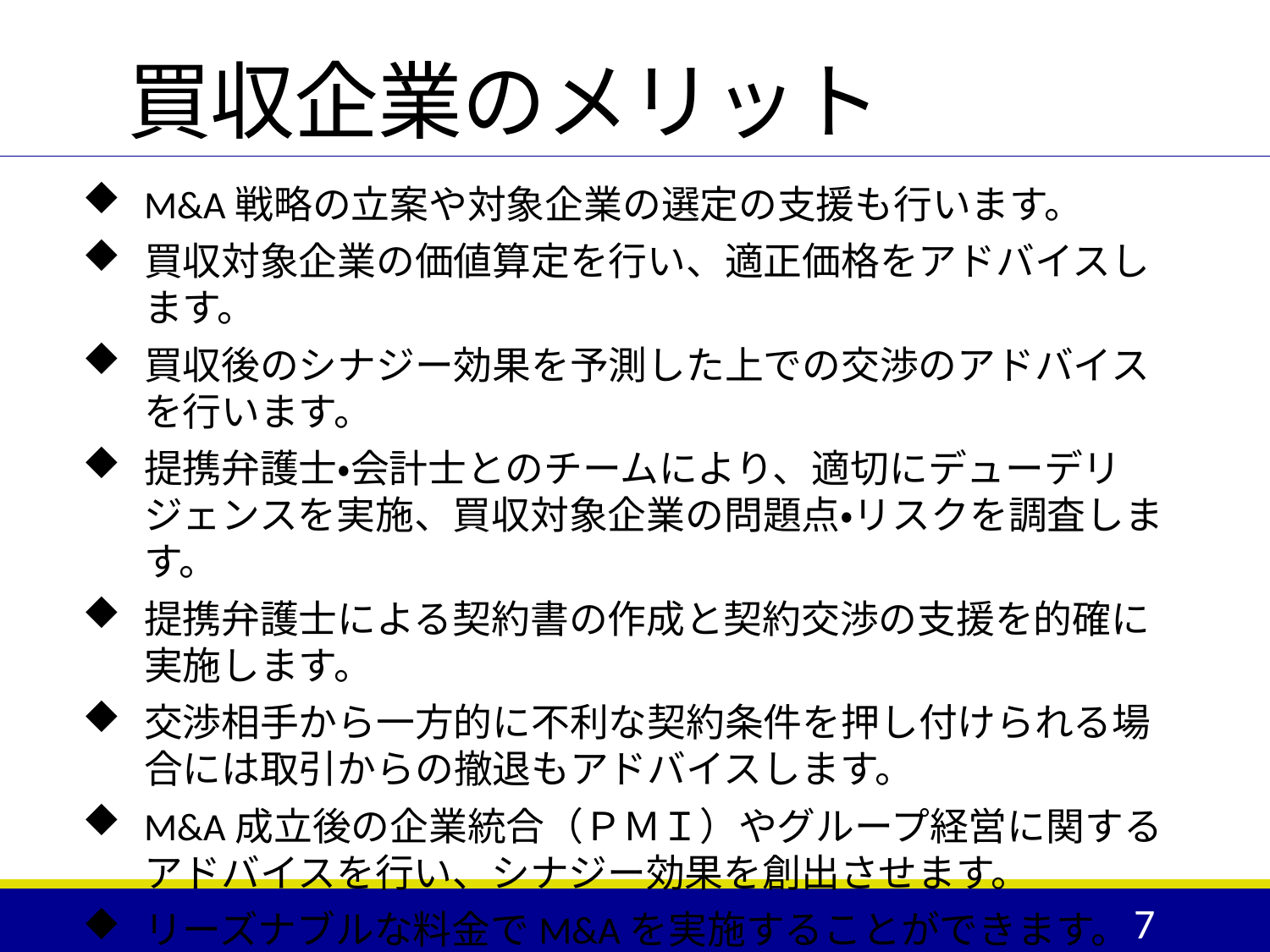

# 買収企業のメリット
M&A戦略の立案や対象企業の選定の支援も行います。
買収対象企業の価値算定を行い、適正価格をアドバイスします。
買収後のシナジー効果を予測した上での交渉のアドバイスを行います。
提携弁護士・会計士とのチームにより、適切にデューデリジェンスを実施、買収対象企業の問題点・リスクを調査します。
提携弁護士による契約書の作成と契約交渉の支援を的確に実施します。
交渉相手から一方的に不利な契約条件を押し付けられる場合には取引からの撤退もアドバイスします。
M&A成立後の企業統合（ＰＭＩ）やグループ経営に関するアドバイスを行い、シナジー効果を創出させます。
リーズナブルな料金でM&Aを実施することができます。
7